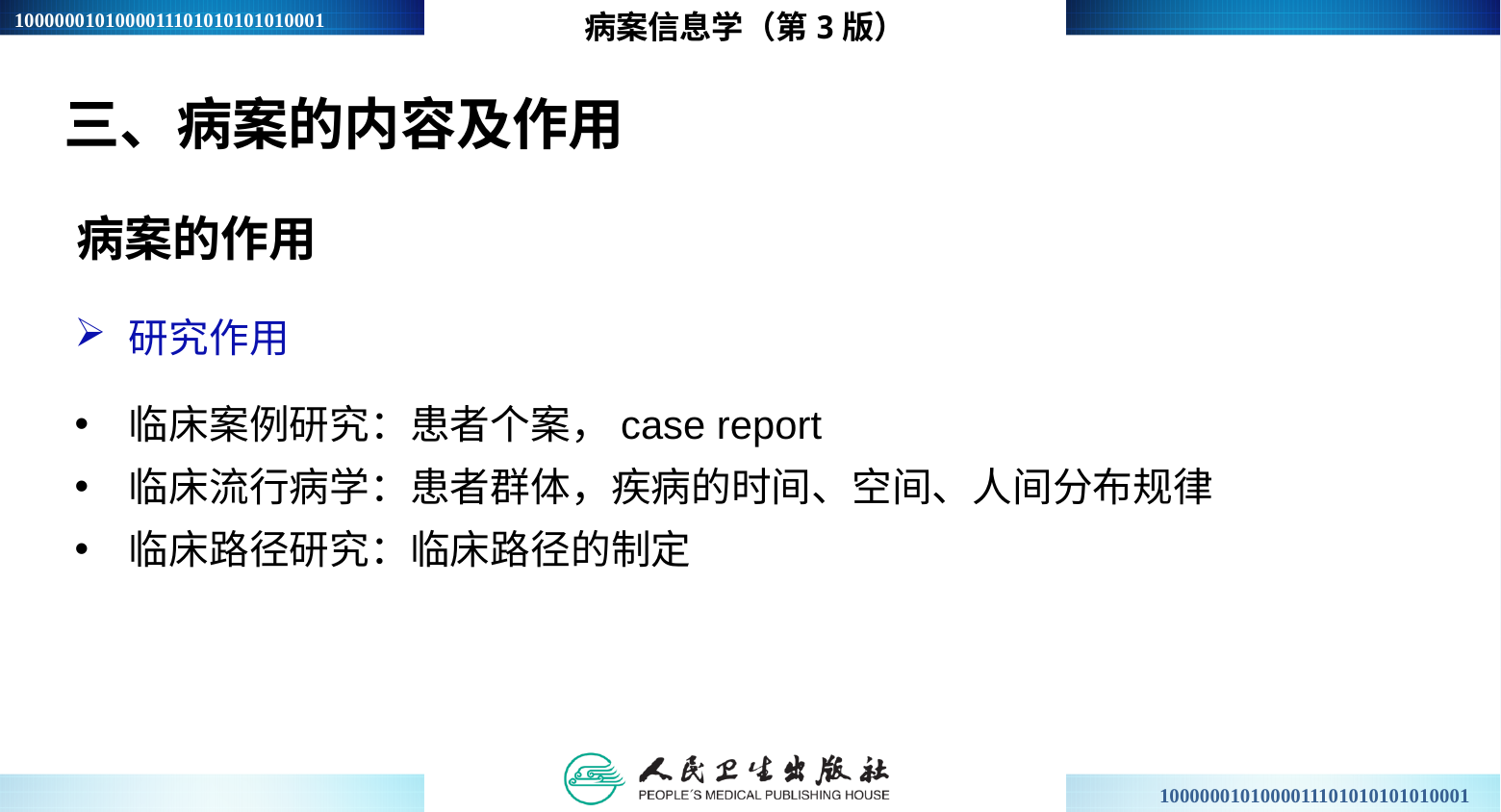

病案信息学（第3版）
三、病案的内容及作用
病案的作用
研究作用
临床案例研究：患者个案，case report
临床流行病学：患者群体，疾病的时间、空间、人间分布规律
临床路径研究：临床路径的制定